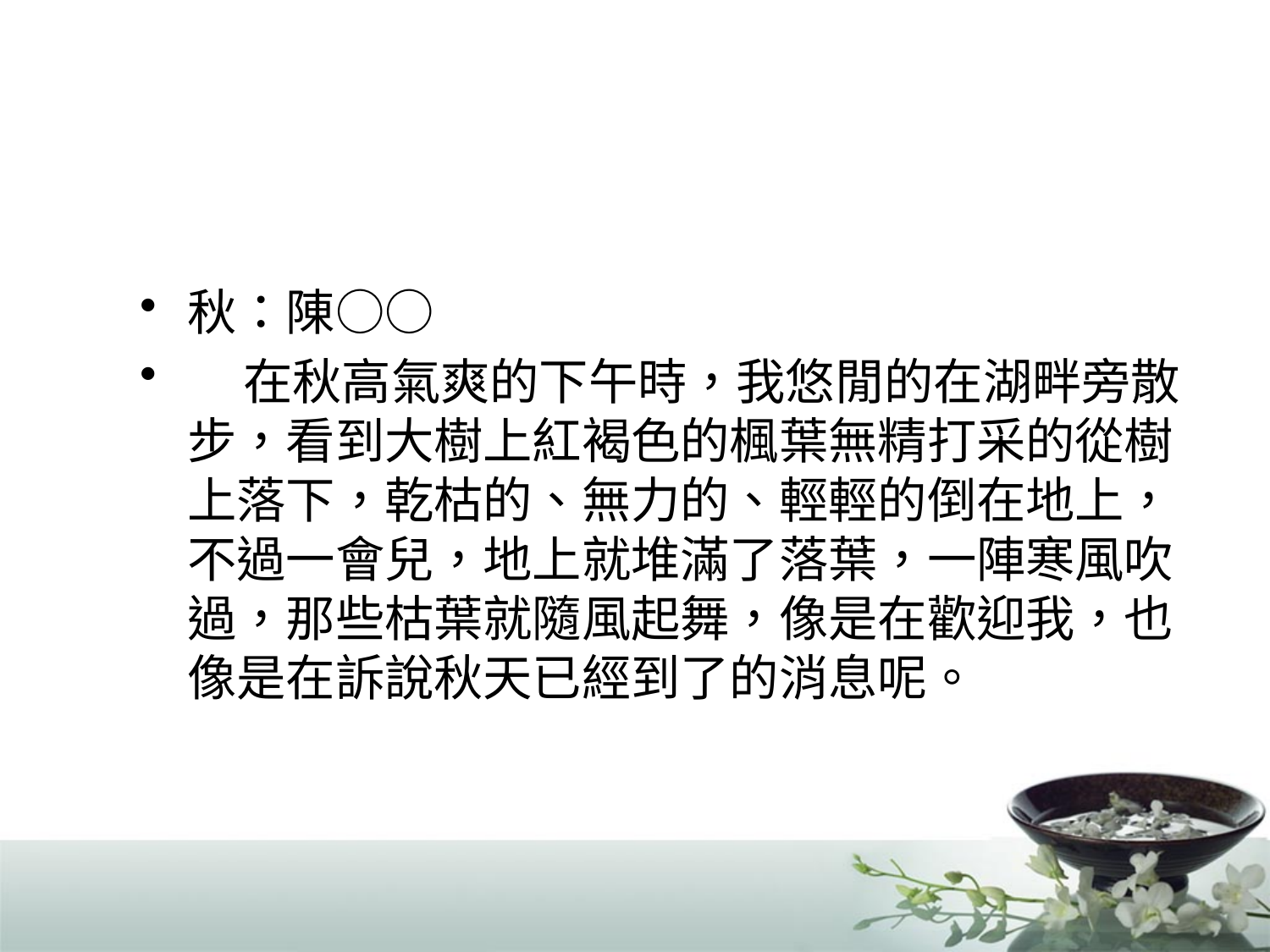

#
秋：陳○○
    在秋高氣爽的下午時，我悠閒的在湖畔旁散步，看到大樹上紅褐色的楓葉無精打采的從樹上落下，乾枯的、無力的、輕輕的倒在地上，不過一會兒，地上就堆滿了落葉，一陣寒風吹過，那些枯葉就隨風起舞，像是在歡迎我，也像是在訴說秋天已經到了的消息呢。